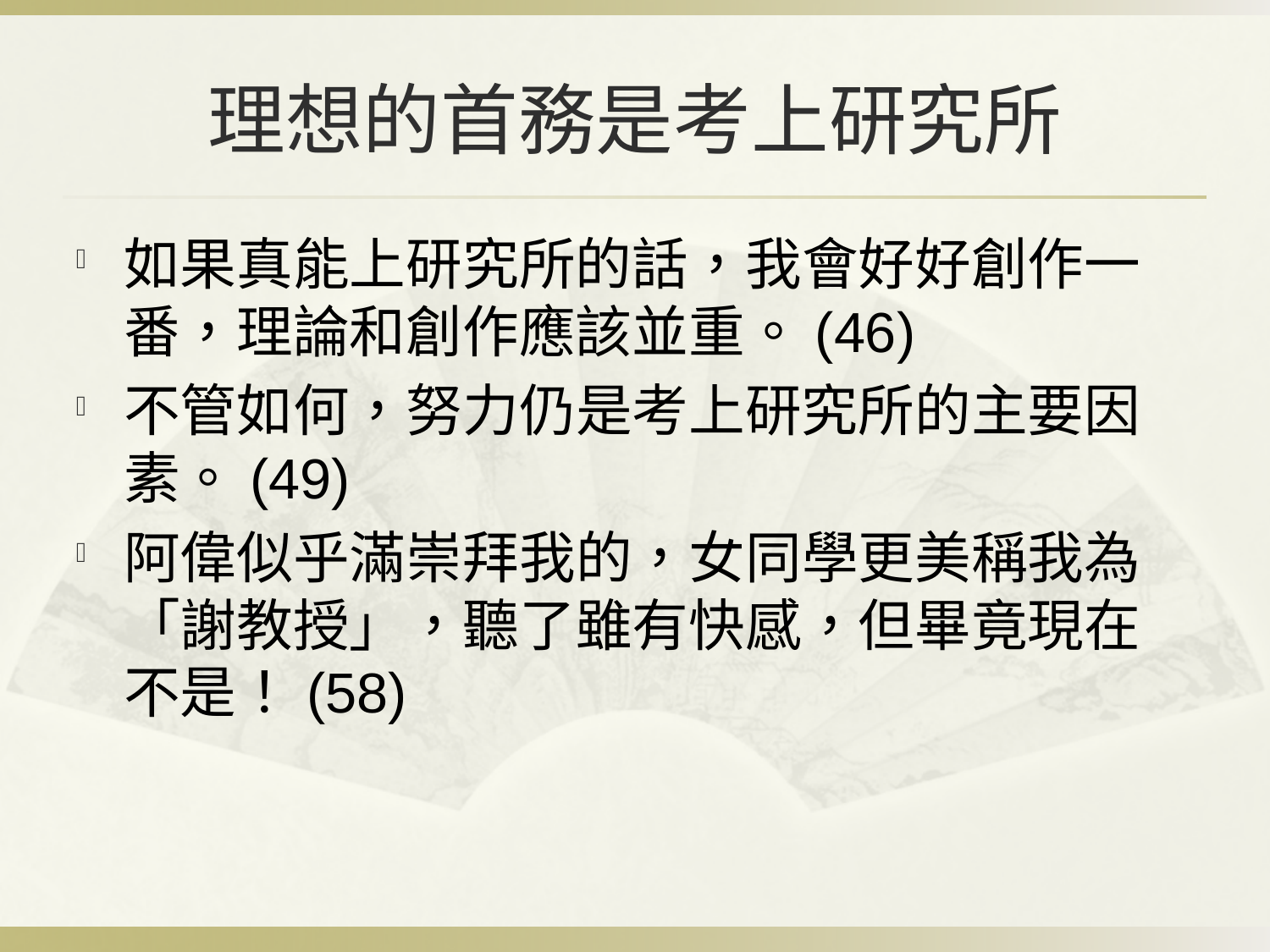

# 理想的首務是考上研究所
如果真能上研究所的話，我會好好創作一番，理論和創作應該並重。(46)
不管如何，努力仍是考上研究所的主要因素。(49)
阿偉似乎滿崇拜我的，女同學更美稱我為「謝教授」，聽了雖有快感，但畢竟現在不是！(58)